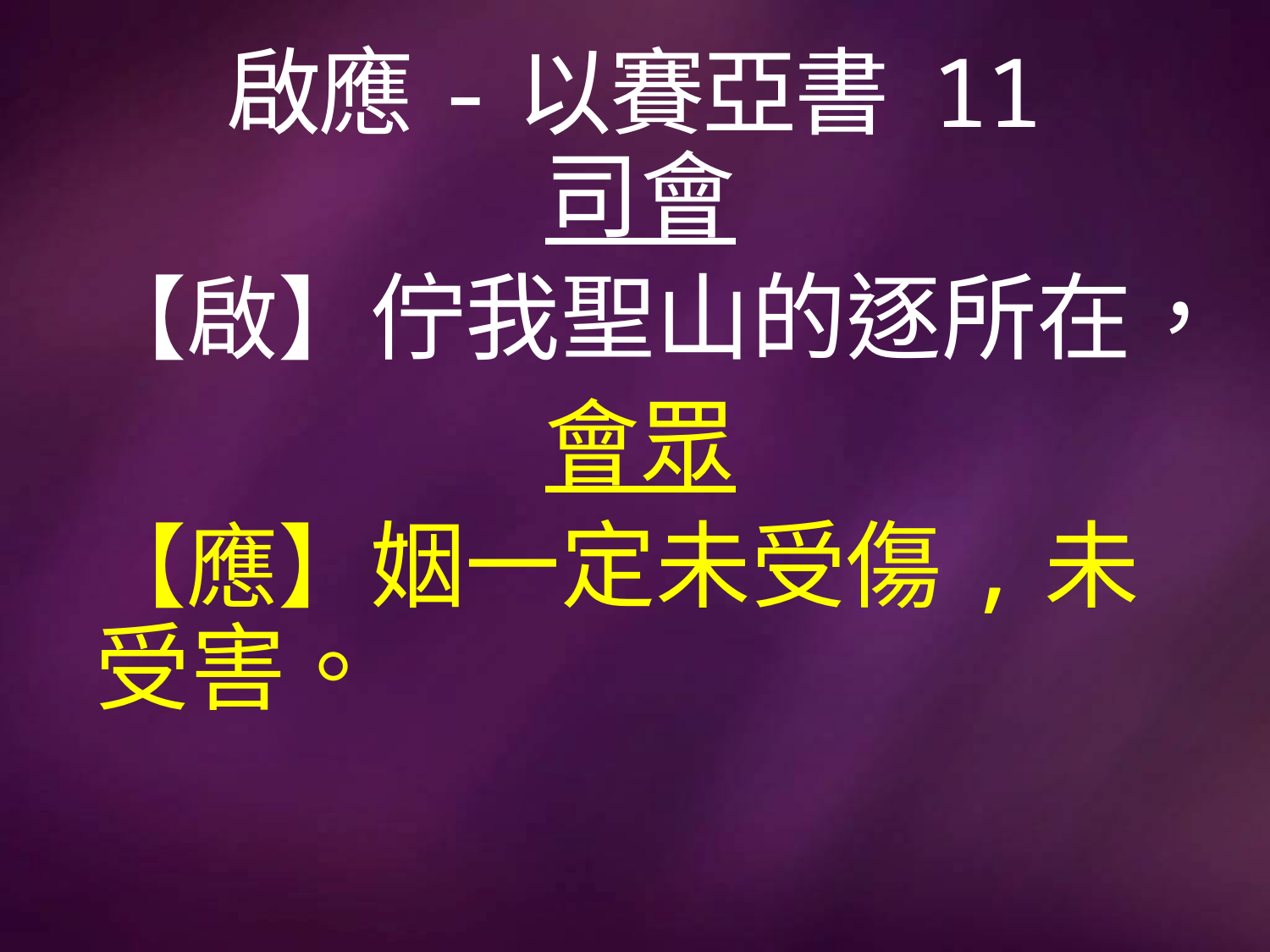

# 啟應-以賽亞書 11
司會
【啟】佇我聖山的逐所在，

會眾
【應】姻一定未受傷,未受害。